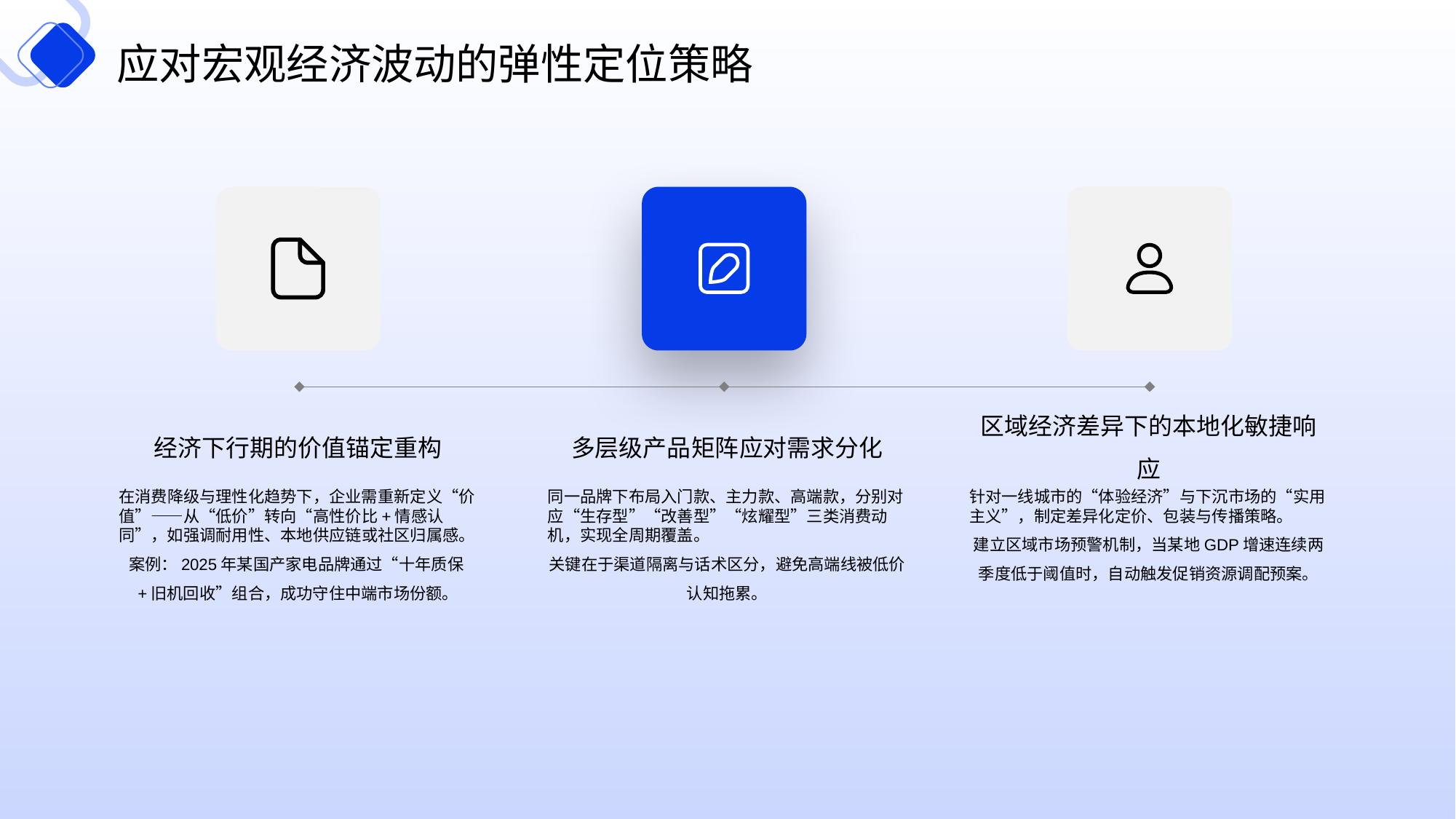

应对宏观经济波动的弹性定位策略

经济下行期的价值锚定重构
多层级产品矩阵应对需求分化
区域经济差异下的本地化敏捷响应
在消费降级与理性化趋势下，企业需重新定义“价值”——从“低价”转向“高性价比+情感认同”，如强调耐用性、本地供应链或社区归属感。
案例：2025年某国产家电品牌通过“十年质保+旧机回收”组合，成功守住中端市场份额。
同一品牌下布局入门款、主力款、高端款，分别对应“生存型”“改善型”“炫耀型”三类消费动机，实现全周期覆盖。
关键在于渠道隔离与话术区分，避免高端线被低价认知拖累。
针对一线城市的“体验经济”与下沉市场的“实用主义”，制定差异化定价、包装与传播策略。
建立区域市场预警机制，当某地GDP增速连续两季度低于阈值时，自动触发促销资源调配预案。